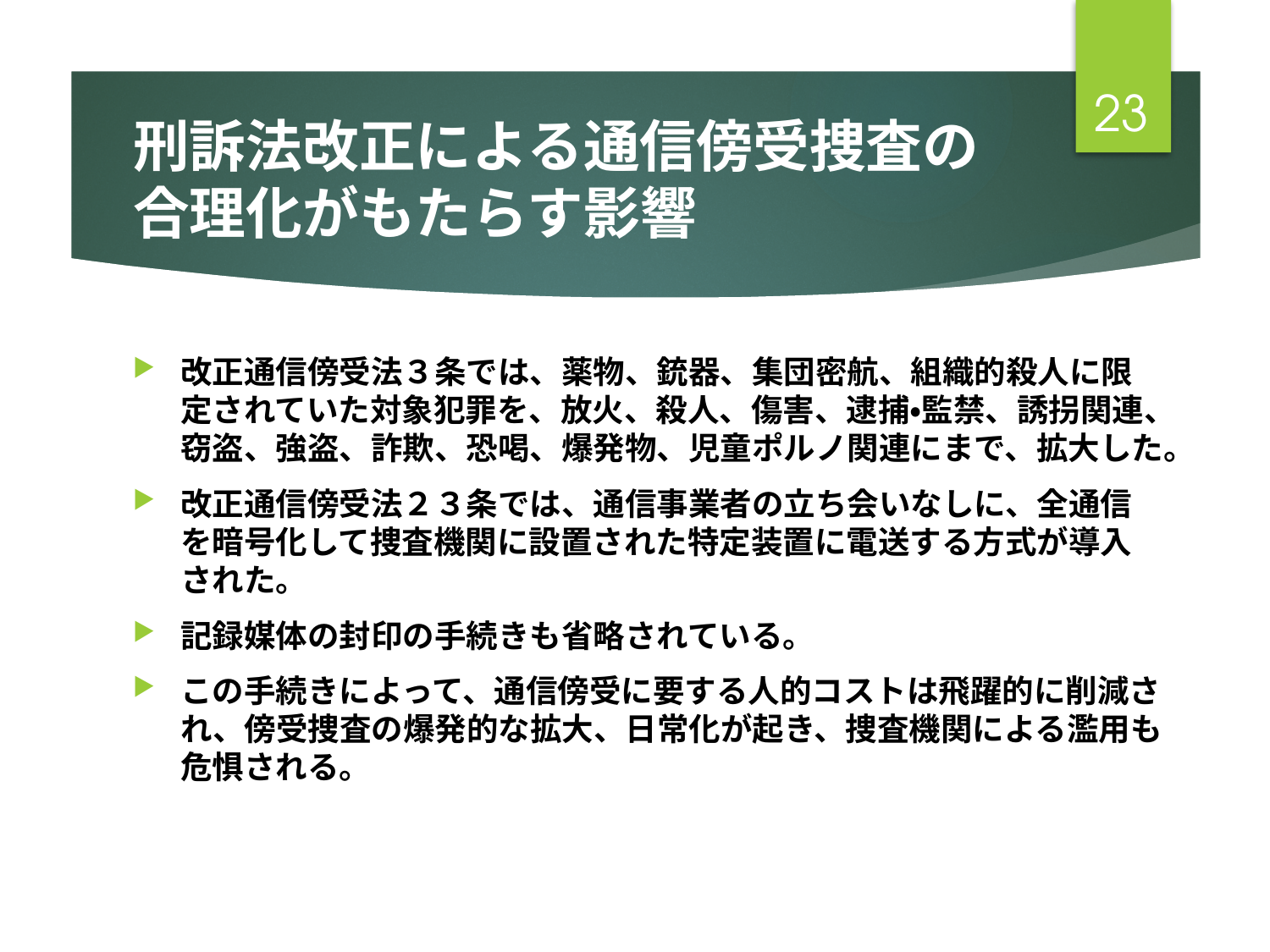

23
# 刑訴法改正による通信傍受捜査の合理化がもたらす影響
改正通信傍受法３条では、薬物、銃器、集団密航、組織的殺人に限定されていた対象犯罪を、放火、殺人、傷害、逮捕・監禁、誘拐関連、窃盗、強盗、詐欺、恐喝、爆発物、児童ポルノ関連にまで、拡大した。
改正通信傍受法２３条では、通信事業者の立ち会いなしに、全通信を暗号化して捜査機関に設置された特定装置に電送する方式が導入された。
記録媒体の封印の手続きも省略されている。
この手続きによって、通信傍受に要する人的コストは飛躍的に削減され、傍受捜査の爆発的な拡大、日常化が起き、捜査機関による濫用も危惧される。